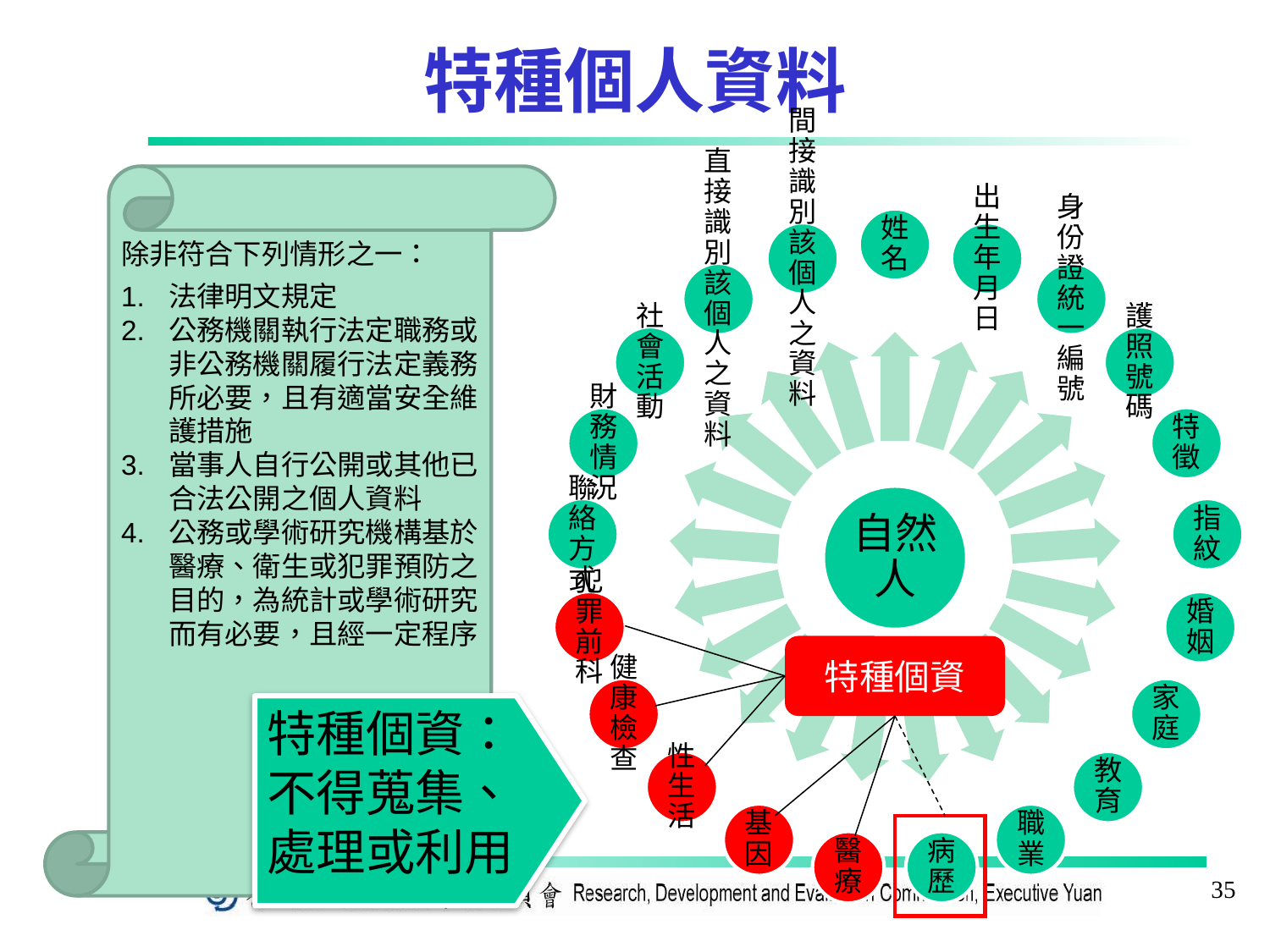

特種個人資料
除非符合下列情形之一：

法律明文規定
公務機關執行法定職務或非公務機關履行法定義務所必要，且有適當安全維護措施
當事人自行公開或其他已合法公開之個人資料
公務或學術研究機構基於醫療、衛生或犯罪預防之目的，為統計或學術研究而有必要，且經一定程序
自然人

姓名

出生年月日

身份證統一編號

護照號碼

特徵

指紋

婚姻

家庭

教育

職業

病歷

醫療

基因

性生活

健康檢查

犯罪前科

聯絡方式

財務情況

社會活動

直接識別該個人之資料

間接識別該個人之資料
特種個資
特種個資：
不得蒐集、處理或利用

35